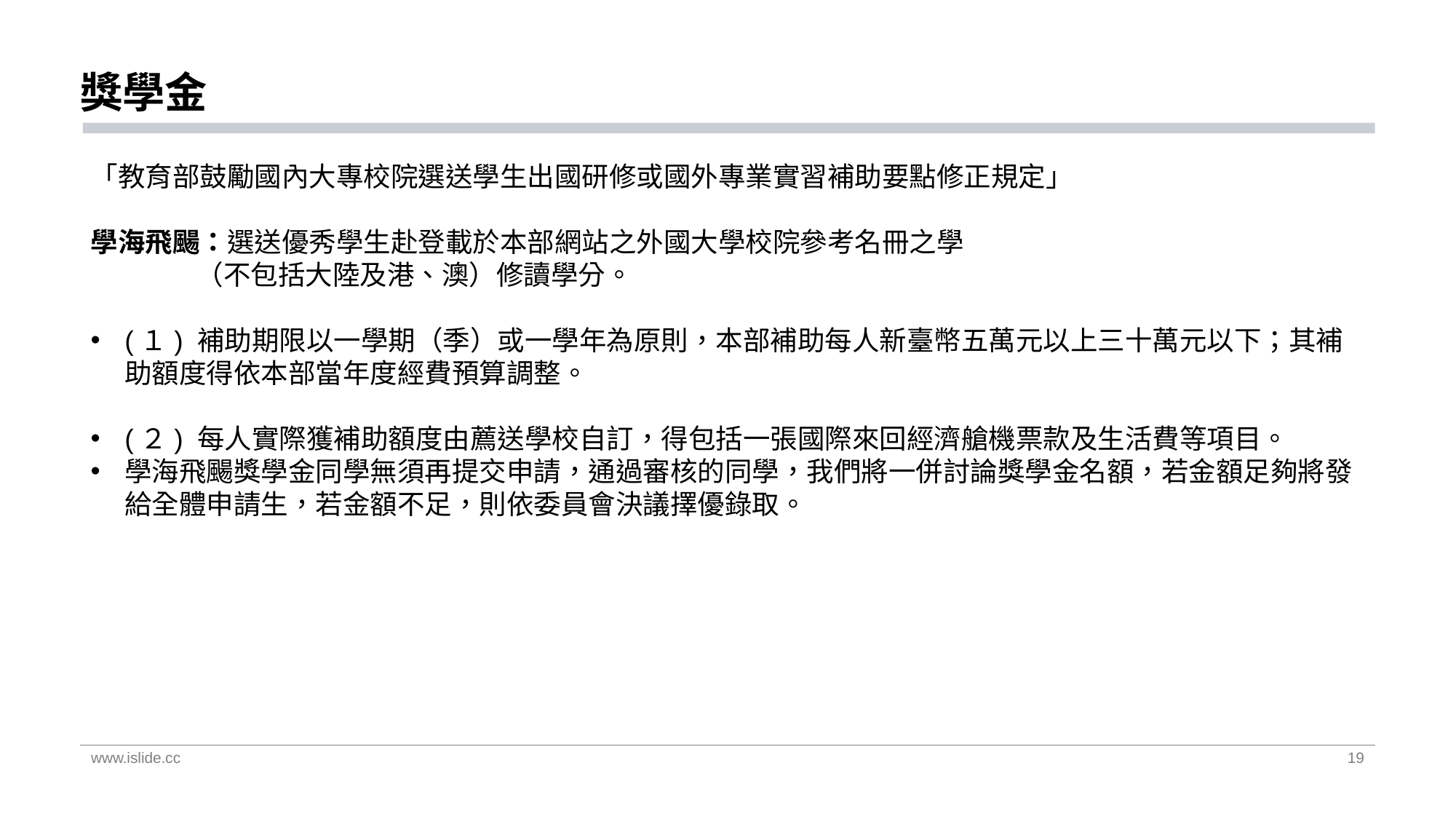

# 獎學金
「教育部鼓勵國內大專校院選送學生出國研修或國外專業實習補助要點修正規定」

學海飛颺：選送優秀學生赴登載於本部網站之外國大學校院參考名冊之學
                （不包括大陸及港、澳）修讀學分。

(１) 補助期限以一學期（季）或一學年為原則，本部補助每人新臺幣五萬元以上三十萬元以下；其補助額度得依本部當年度經費預算調整。

(２) 每人實際獲補助額度由薦送學校自訂，得包括一張國際來回經濟艙機票款及生活費等項目。
學海飛颺獎學金同學無須再提交申請，通過審核的同學，我們將一併討論獎學金名額，若金額足夠將發給全體申請生，若金額不足，則依委員會決議擇優錄取。

www.islide.cc
19